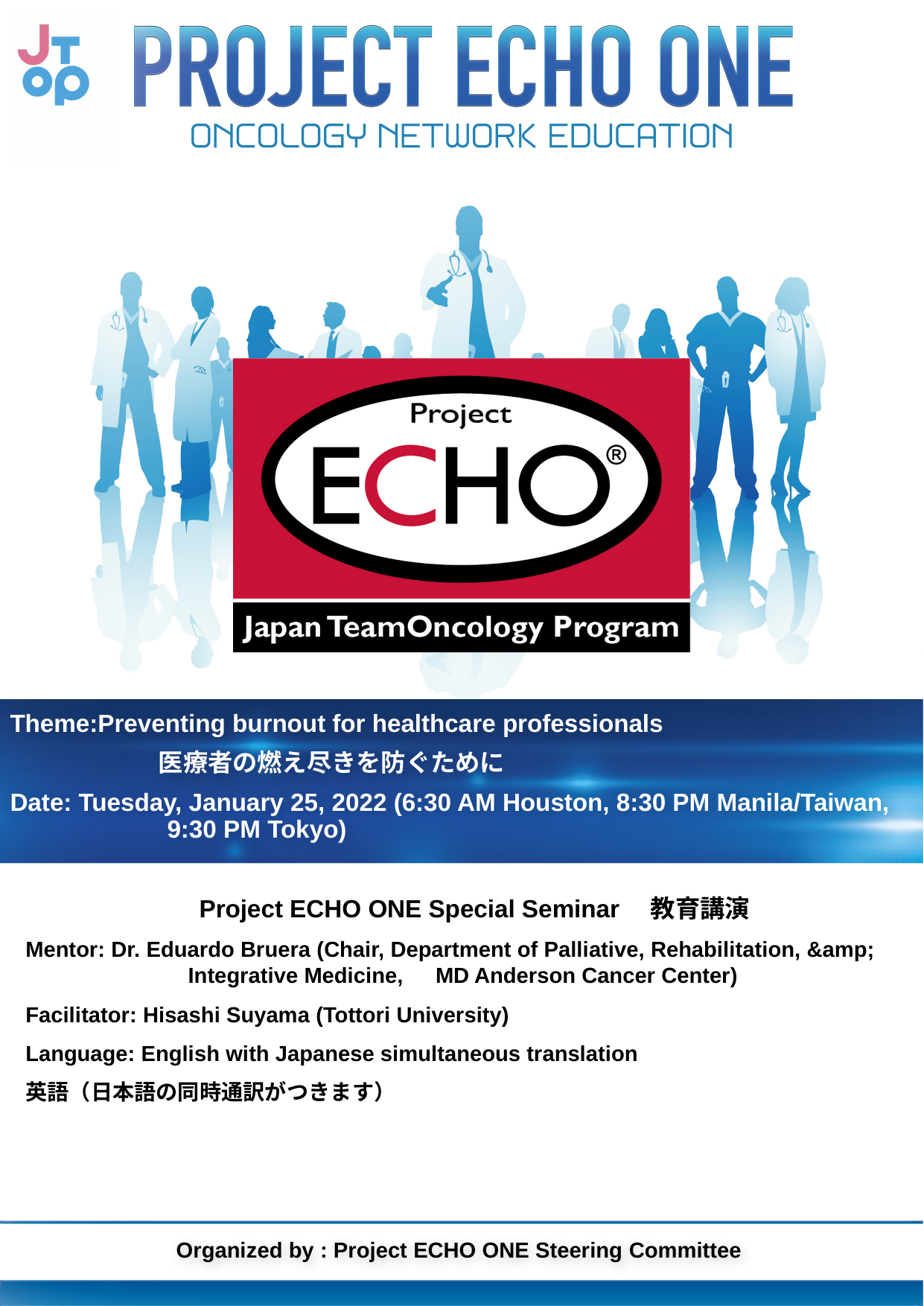

Theme:Preventing burnout for healthcare professionals
　　　　　　医療者の燃え尽きを防ぐために
Date: Tuesday, January 25, 2022 (6:30 AM Houston, 8:30 PM Manila/Taiwan, 9:30 PM Tokyo)
Project ECHO ONE Special Seminar　教育講演
Mentor: Dr. Eduardo Bruera (Chair, Department of Palliative, Rehabilitation, &amp; Integrative Medicine,　MD Anderson Cancer Center)
Facilitator: Hisashi Suyama (Tottori University)
Language: English with Japanese simultaneous translation
英語（日本語の同時通訳がつきます）
Organized by : Project ECHO ONE Steering Committee